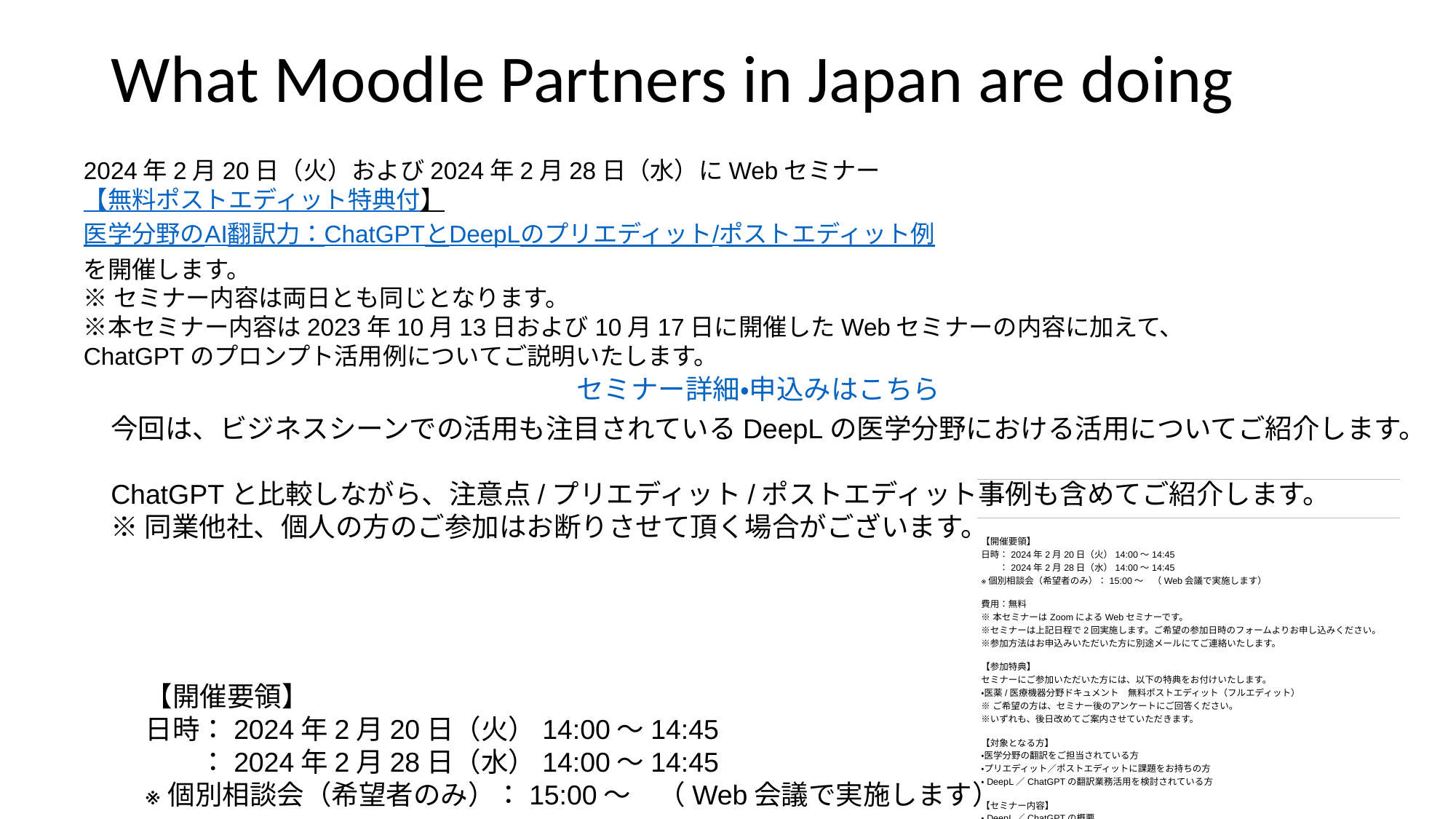

# What Moodle Partners in Japan are doing
2024年2月20日（火）および2024年2月28日（水）にWebセミナー
【無料ポストエディット特典付】
医学分野のAI翻訳力：ChatGPTとDeepLのプリエディット/ポストエディット例
を開催します。
※セミナー内容は両日とも同じとなります。
※本セミナー内容は2023年10月13日および10月17日に開催したWebセミナーの内容に加えて、
ChatGPTのプロンプト活用例についてご説明いたします。
|  |
| --- |
|  |
|  |
|  |
|  |
|  |
| 【開催要領】 日時：2024年2月20日（火）14:00～14:45 　　：2024年2月28日（水）14:00～14:45 ※個別相談会（希望者のみ）：15:00～　（Web会議で実施します）   費用：無料 ※本セミナーはZoomによるWebセミナーです。 ※セミナーは上記日程で2回実施します。ご希望の参加日時のフォームよりお申し込みください。 ※参加方法はお申込みいただいた方に別途メールにてご連絡いたします。   【参加特典】 セミナーにご参加いただいた方には、以下の特典をお付けいたします。 ・医薬/医療機器分野ドキュメント　無料ポストエディット（フルエディット） ※ご希望の方は、セミナー後のアンケートにご回答ください。 ※いずれも、後日改めてご案内させていただきます。   【対象となる方】 ・医学分野の翻訳をご担当されている方 ・プリエディット／ポストエディットに課題をお持ちの方 ・DeepL／ChatGPTの翻訳業務活用を検討されている方   【セミナー内容】 ・DeepL／ChatGPTの概要 ・DeepL／ChatGPTを用いたプリエディット／ポストエディットの注意点および実例 ・まとめ |
| セミナー詳細・申込みはこちら |
セミナー詳細・申込みはこちら
今回は、ビジネスシーンでの活用も注目されているDeepLの医学分野における活用についてご紹介します。
ChatGPTと比較しながら、注意点/プリエディット/ポストエディット事例も含めてご紹介します。
※同業他社、個人の方のご参加はお断りさせて頂く場合がございます。

【開催要領】
日時：2024年2月20日（火）14:00～14:45
　　：2024年2月28日（水）14:00～14:45
※個別相談会（希望者のみ）：15:00～　（Web会議で実施します）

費用：無料
※本セミナーはZoomによるWebセミナーです。
※セミナーは上記日程で2回実施します。ご希望の参加日時のフォームよりお申し込みください。
※参加方法はお申込みいただいた方に別途メールにてご連絡いたします。

【参加特典】
セミナーにご参加いただいた方には、以下の特典をお付けいたします。
・医薬/医療機器分野ドキュメント　無料ポストエディット（フルエディット）
※ご希望の方は、セミナー後のアンケートにご回答ください。
※いずれも、後日改めてご案内させていただきます。

【対象となる方】
・医学分野の翻訳をご担当されている方
・プリエディット／ポストエディットに課題をお持ちの方
・DeepL／ChatGPTの翻訳業務活用を検討されている方

【セミナー内容】
・DeepL／ChatGPTの概要
・DeepL／ChatGPTを用いたプリエディット／ポストエディットの注意点および実例
・まとめ